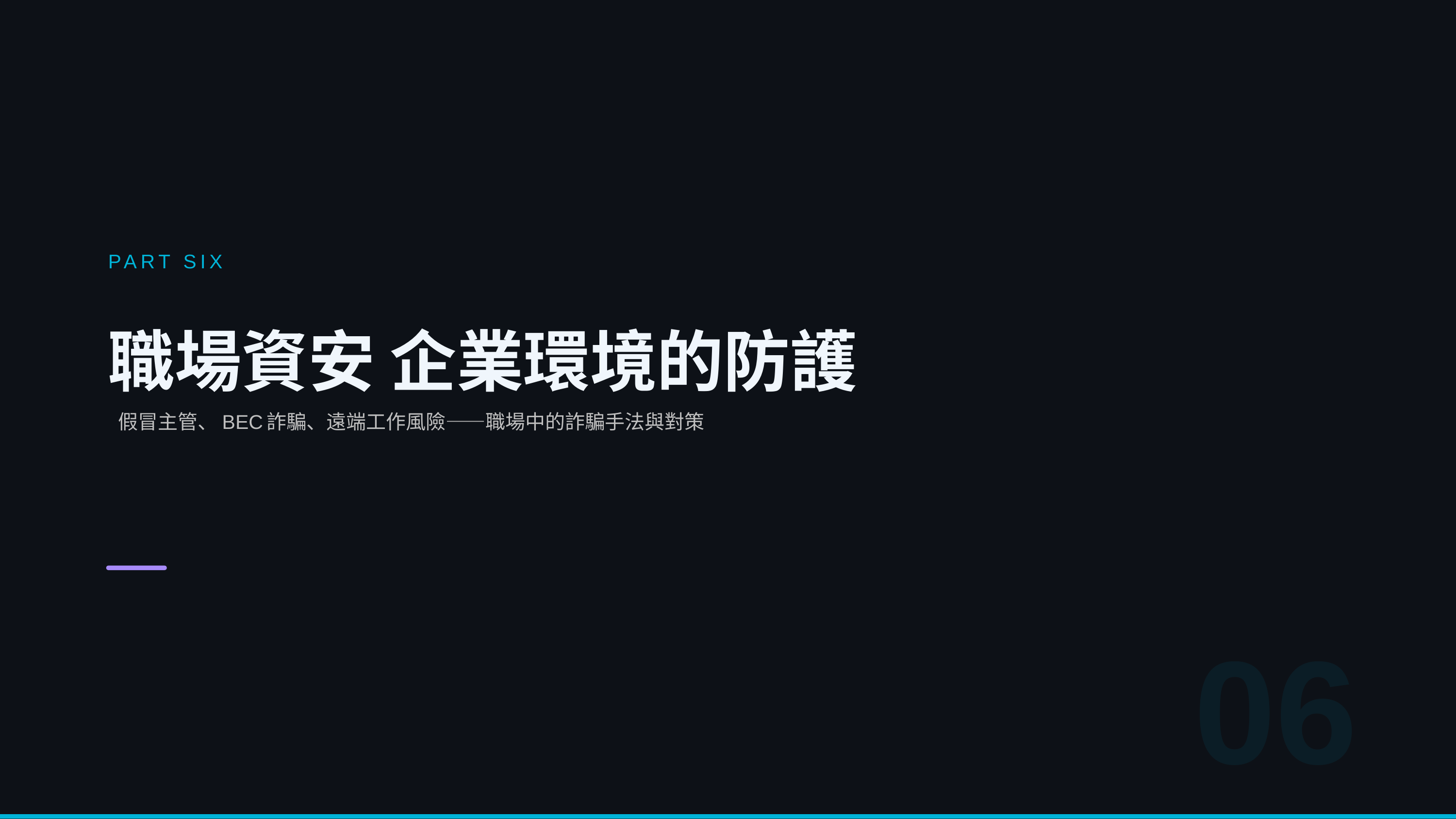

PART SIX
職場資安 企業環境的防護
假冒主管、BEC詐騙、遠端工作風險——職場中的詐騙手法與對策

06